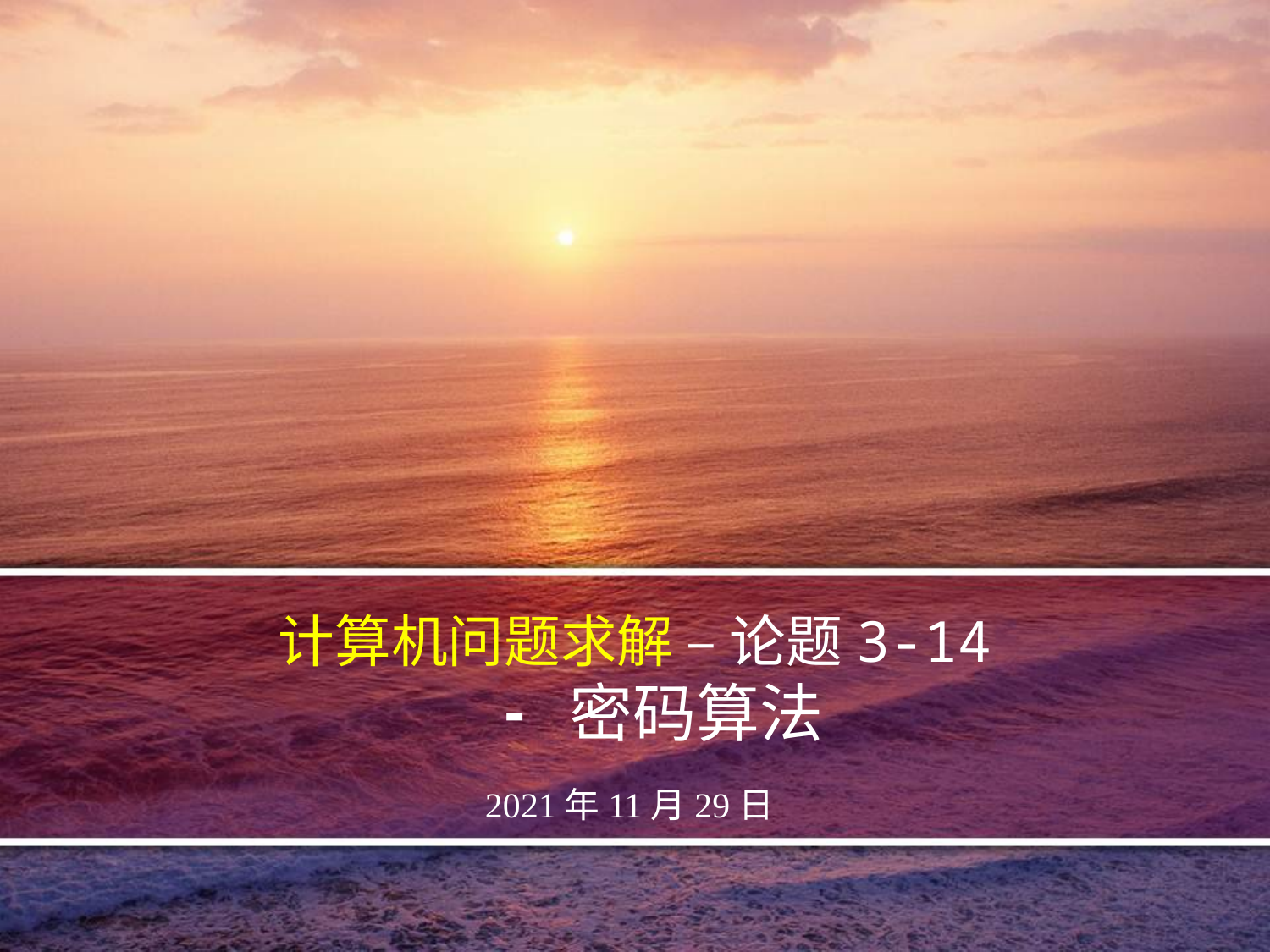

# 计算机问题求解 – 论题3-14 -  密码算法
2021年11月29日